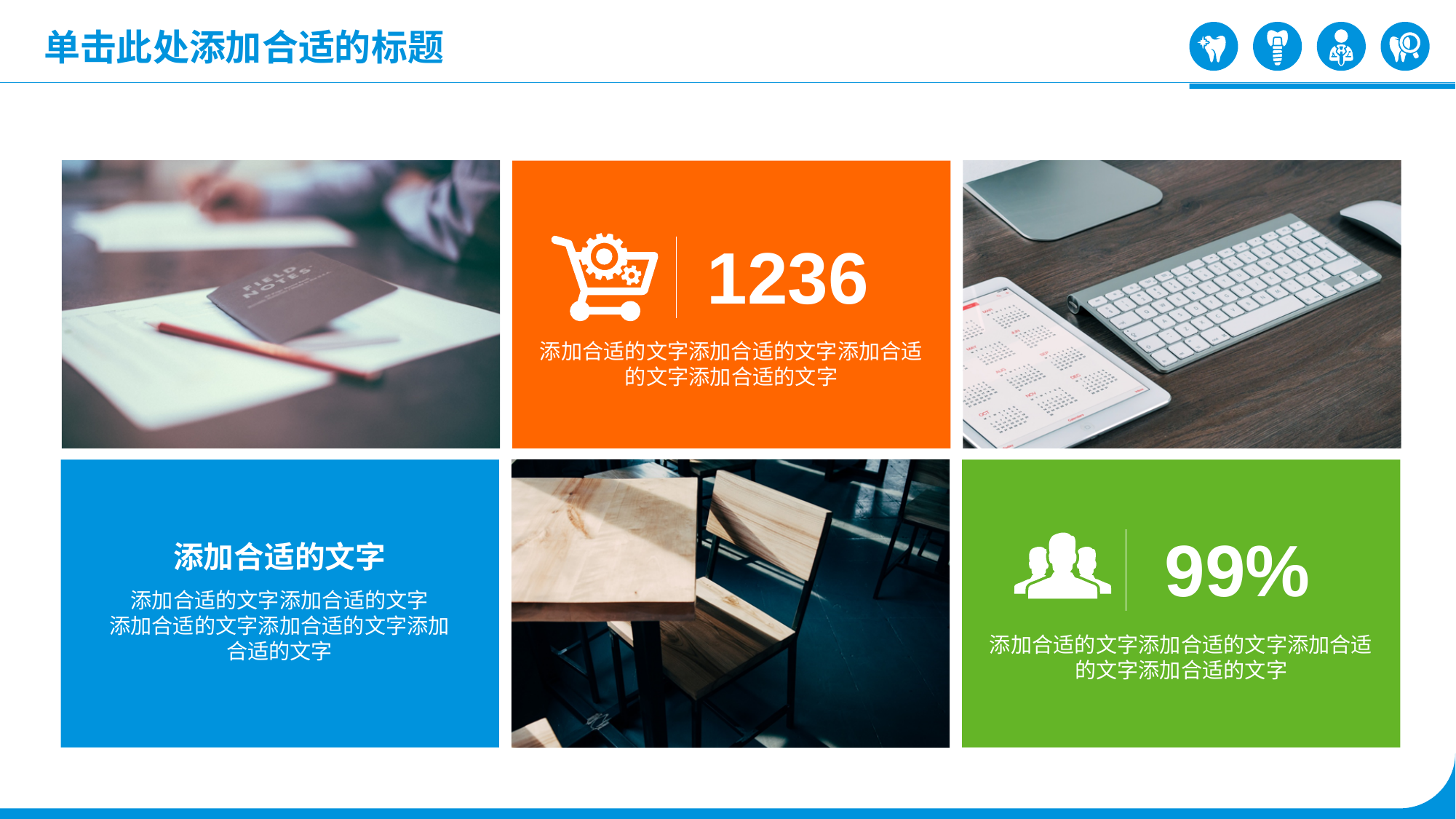

单击此处添加合适的标题

1236

添加合适的文字添加合适的文字添加合适的文字添加合适的文字

添加合适的文字
添加合适的文字添加合适的文字
添加合适的文字添加合适的文字添加合适的文字

99%

添加合适的文字添加合适的文字添加合适的文字添加合适的文字